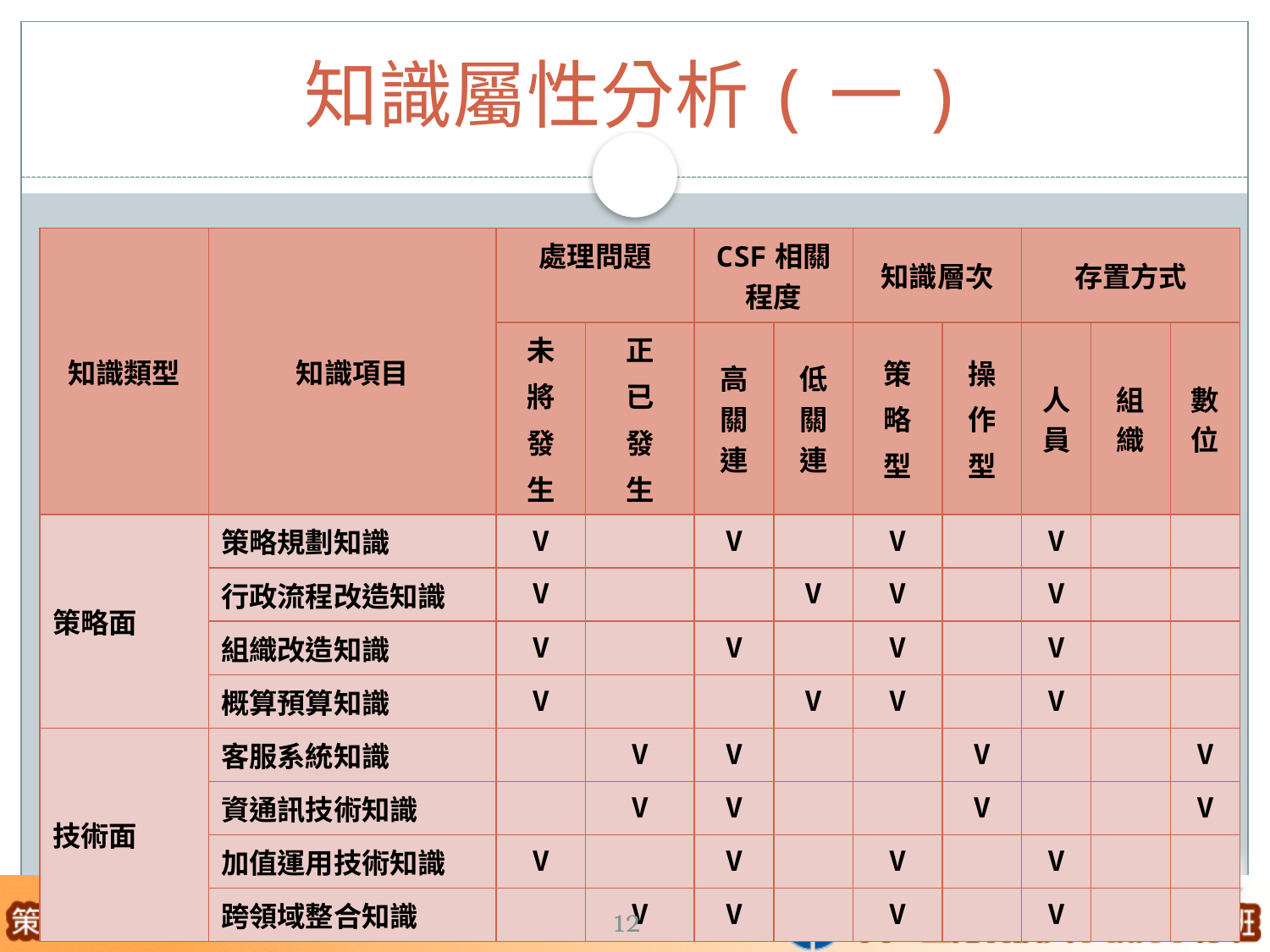

知識屬性分析(一)
| 知識類型 | 知識項目 | 處理問題 |  | CSF相關程度 |  | 知識層次 |  | 存置方式 |  |  |
| --- | --- | --- | --- | --- | --- | --- | --- | --- | --- | --- |
|  |  | 未 將 發 生 | 正 已 發 生 | 高 關連 | 低 關連 | 策 略 型 | 操 作 型 | 人員 | 組織 | 數位 |
| 策略面 | 策略規劃知識 | V |  | V |  | V |  | V |  |  |
|  | 行政流程改造知識 | V |  |  | V | V |  | V |  |  |
|  | 組織改造知識 | V |  | V |  | V |  | V |  |  |
|  | 概算預算知識 | V |  |  | V | V |  | V |  |  |
| 技術面 | 客服系統知識 |  | V | V |  |  | V |  |  | V |
|  | 資通訊技術知識 |  | V | V |  |  | V |  |  | V |
|  | 加值運用技術知識 | V |  | V |  | V |  | V |  |  |
|  | 跨領域整合知識 |  | V | V |  | V |  | V |  |  |
12